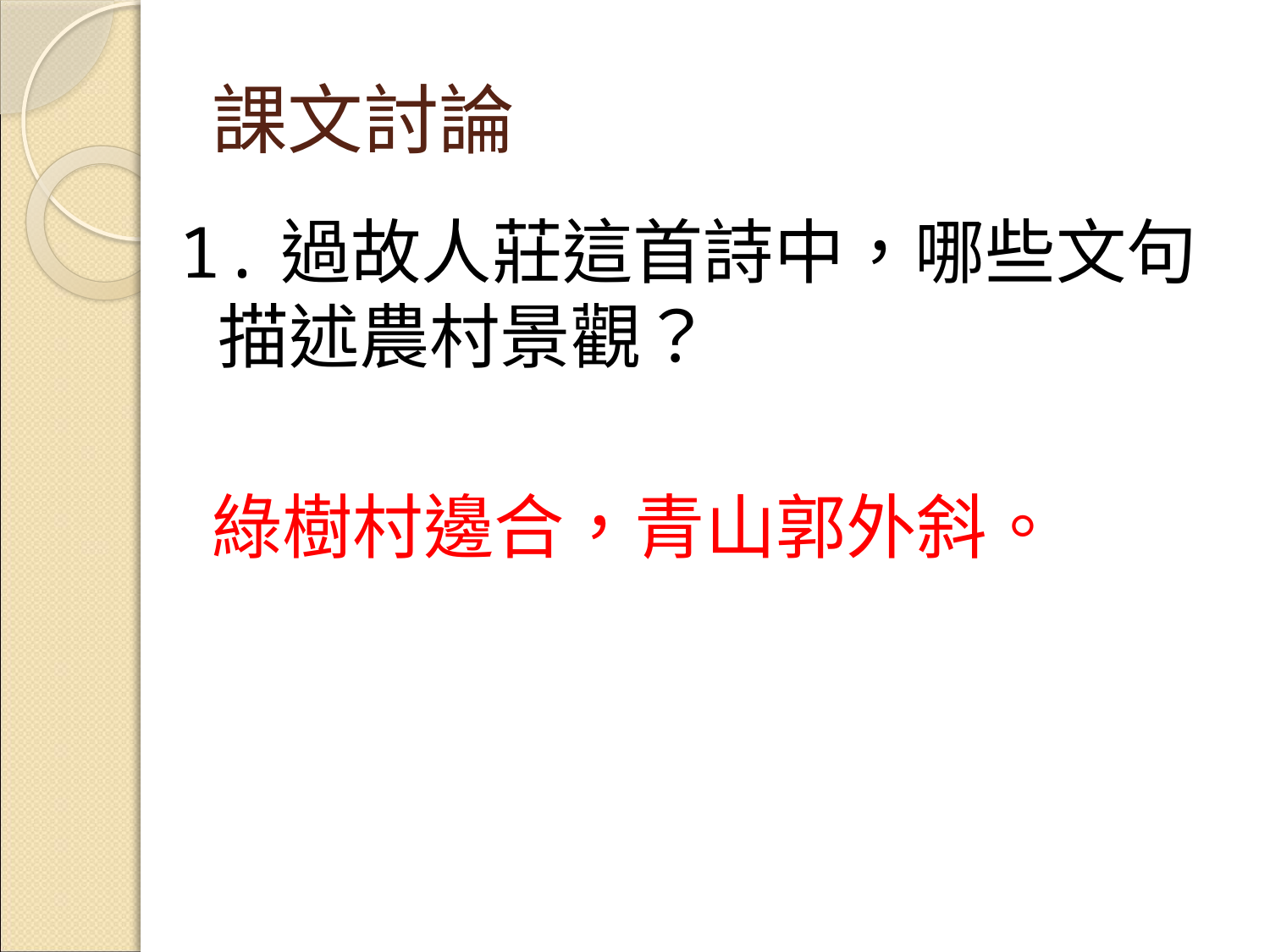

# 課文討論
1.過故人莊這首詩中，哪些文句描述農村景觀？

 綠樹村邊合，青山郭外斜。